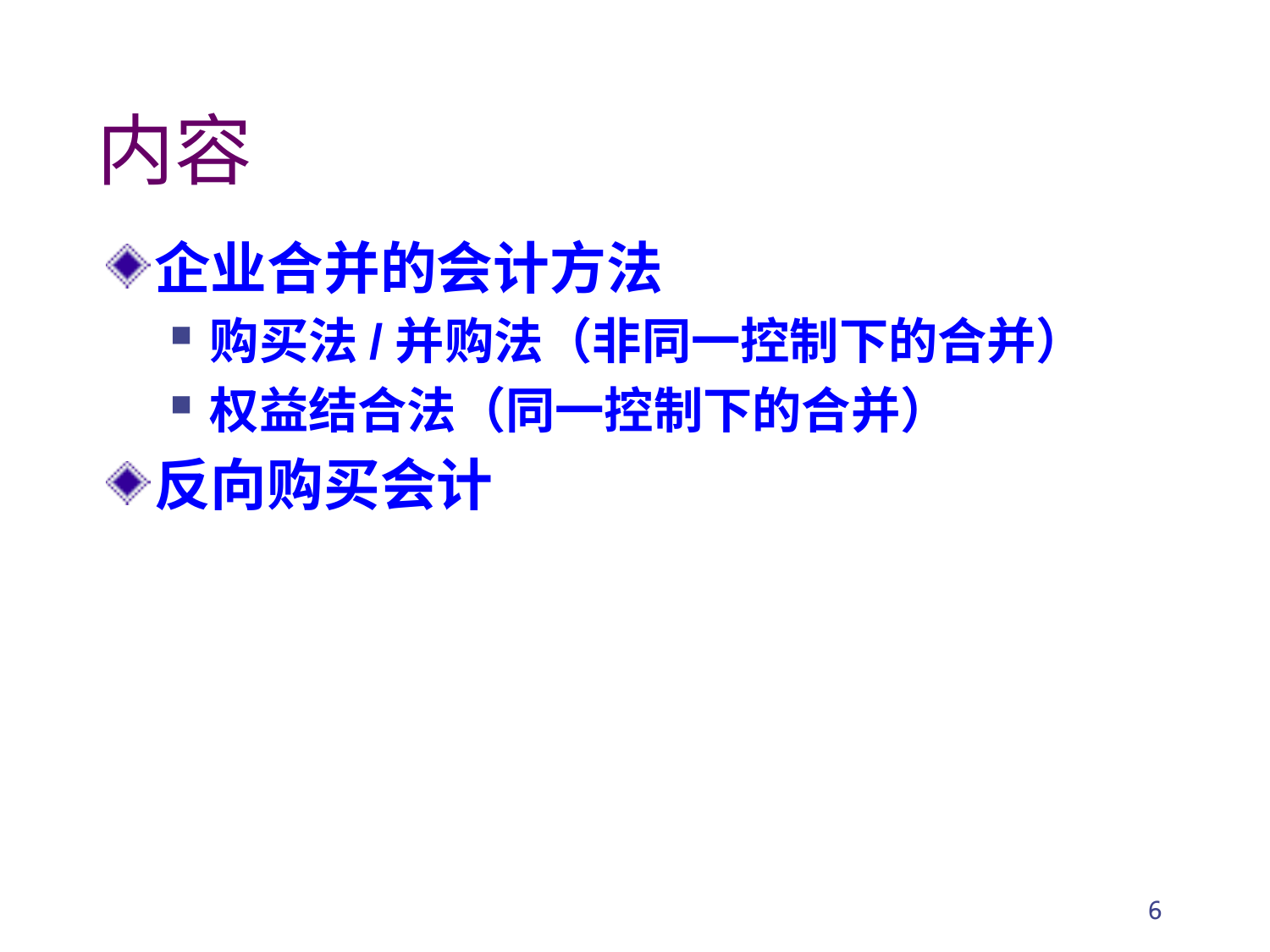

# 内容
企业合并的会计方法
购买法/并购法（非同一控制下的合并）
权益结合法（同一控制下的合并）
反向购买会计
6